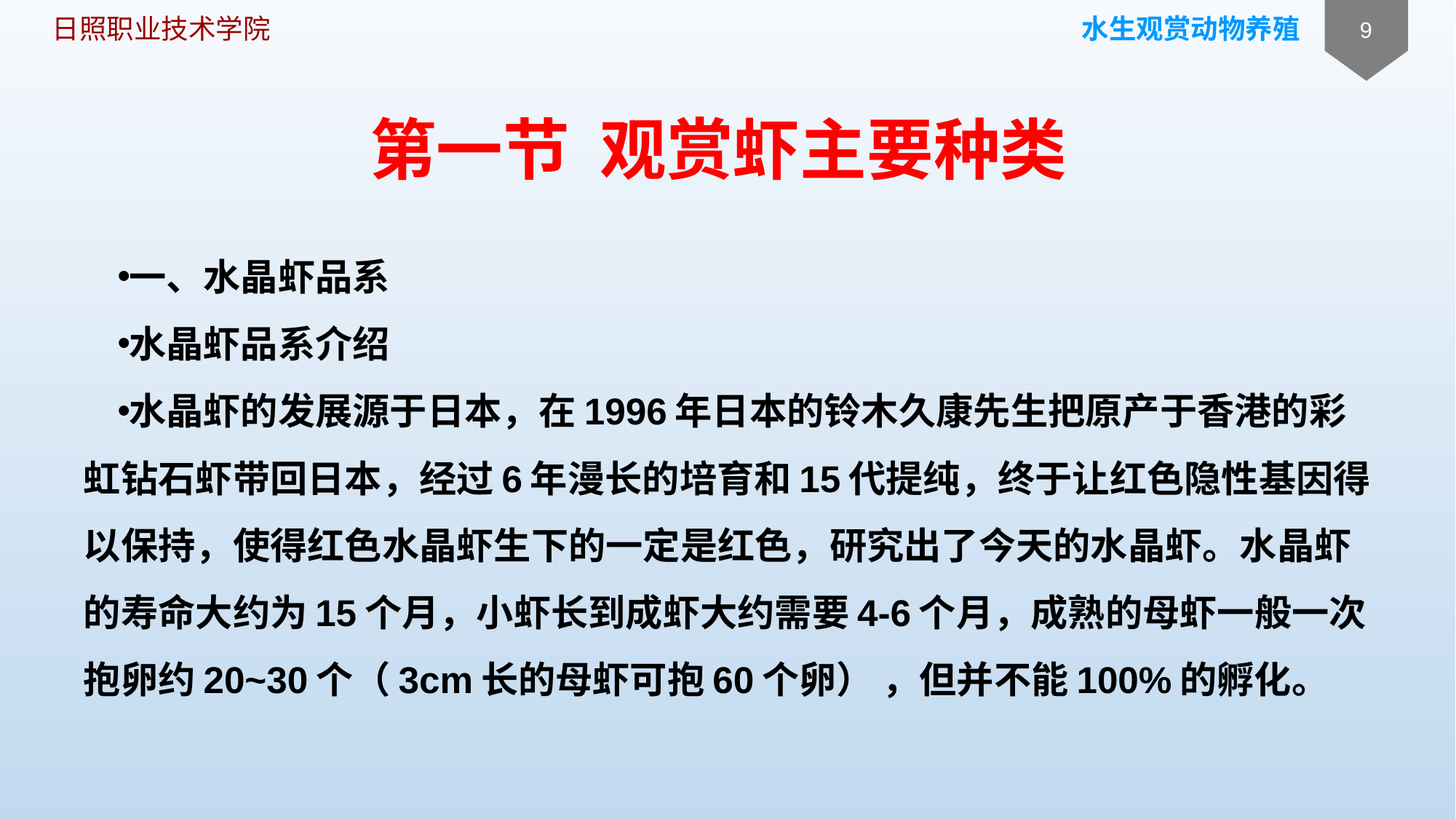

# 第一节  观赏虾主要种类
一、水晶虾品系
水晶虾品系介绍
水晶虾的发展源于日本，在1996年日本的铃木久康先生把原产于香港的彩虹钻石虾带回日本，经过6年漫长的培育和15代提纯，终于让红色隐性基因得以保持，使得红色水晶虾生下的一定是红色，研究出了今天的水晶虾。水晶虾的寿命大约为15个月，小虾长到成虾大约需要4-6个月，成熟的母虾一般一次抱卵约20~30个（3cm长的母虾可抱60个卵） ，但并不能100%的孵化。